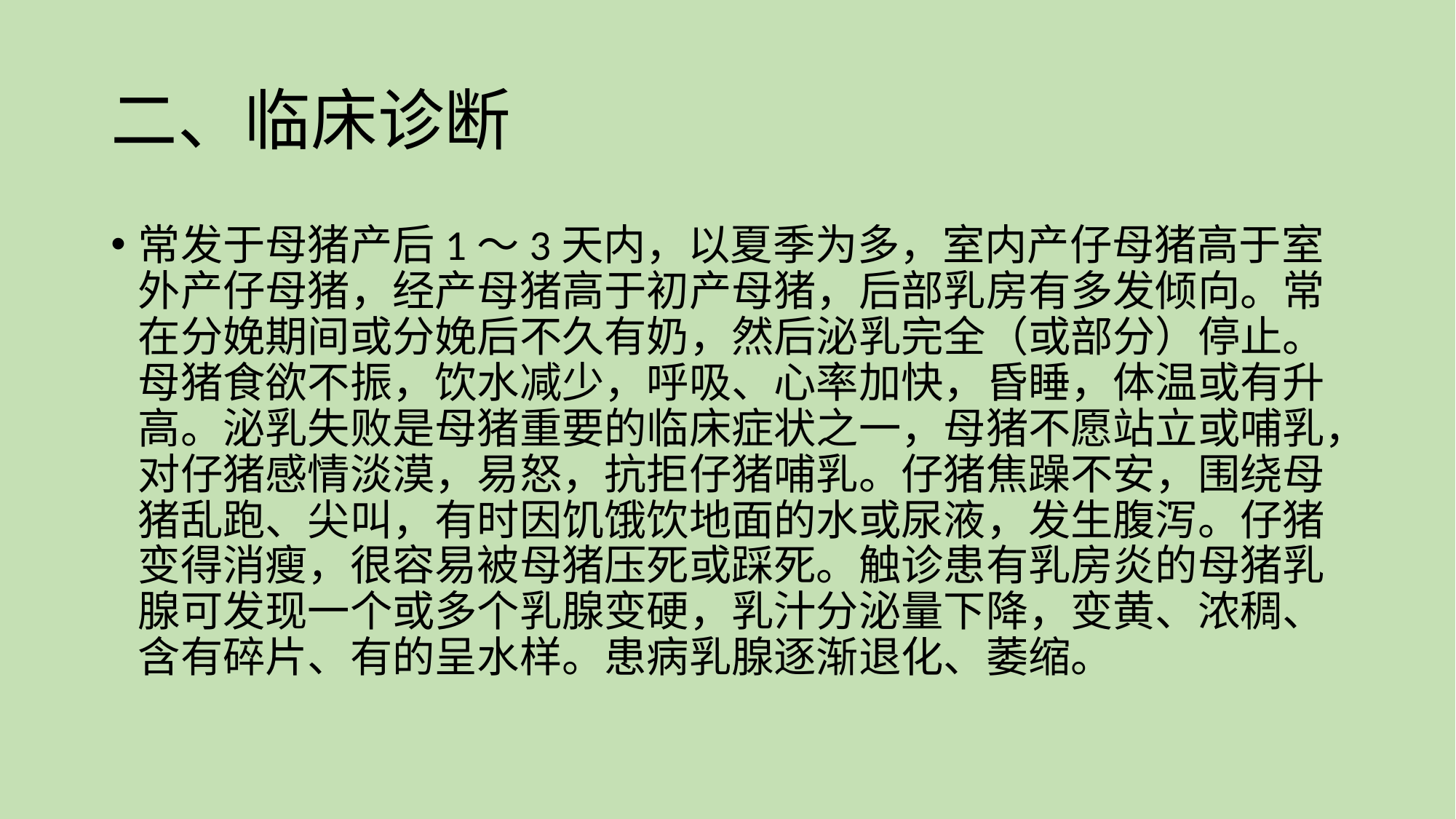

# 二、临床诊断
常发于母猪产后1～3天内，以夏季为多，室内产仔母猪高于室外产仔母猪，经产母猪高于初产母猪，后部乳房有多发倾向。常在分娩期间或分娩后不久有奶，然后泌乳完全（或部分）停止。母猪食欲不振，饮水减少，呼吸、心率加快，昏睡，体温或有升高。泌乳失败是母猪重要的临床症状之一，母猪不愿站立或哺乳，对仔猪感情淡漠，易怒，抗拒仔猪哺乳。仔猪焦躁不安，围绕母猪乱跑、尖叫，有时因饥饿饮地面的水或尿液，发生腹泻。仔猪变得消瘦，很容易被母猪压死或踩死。触诊患有乳房炎的母猪乳腺可发现一个或多个乳腺变硬，乳汁分泌量下降，变黄、浓稠、含有碎片、有的呈水样。患病乳腺逐渐退化、萎缩。